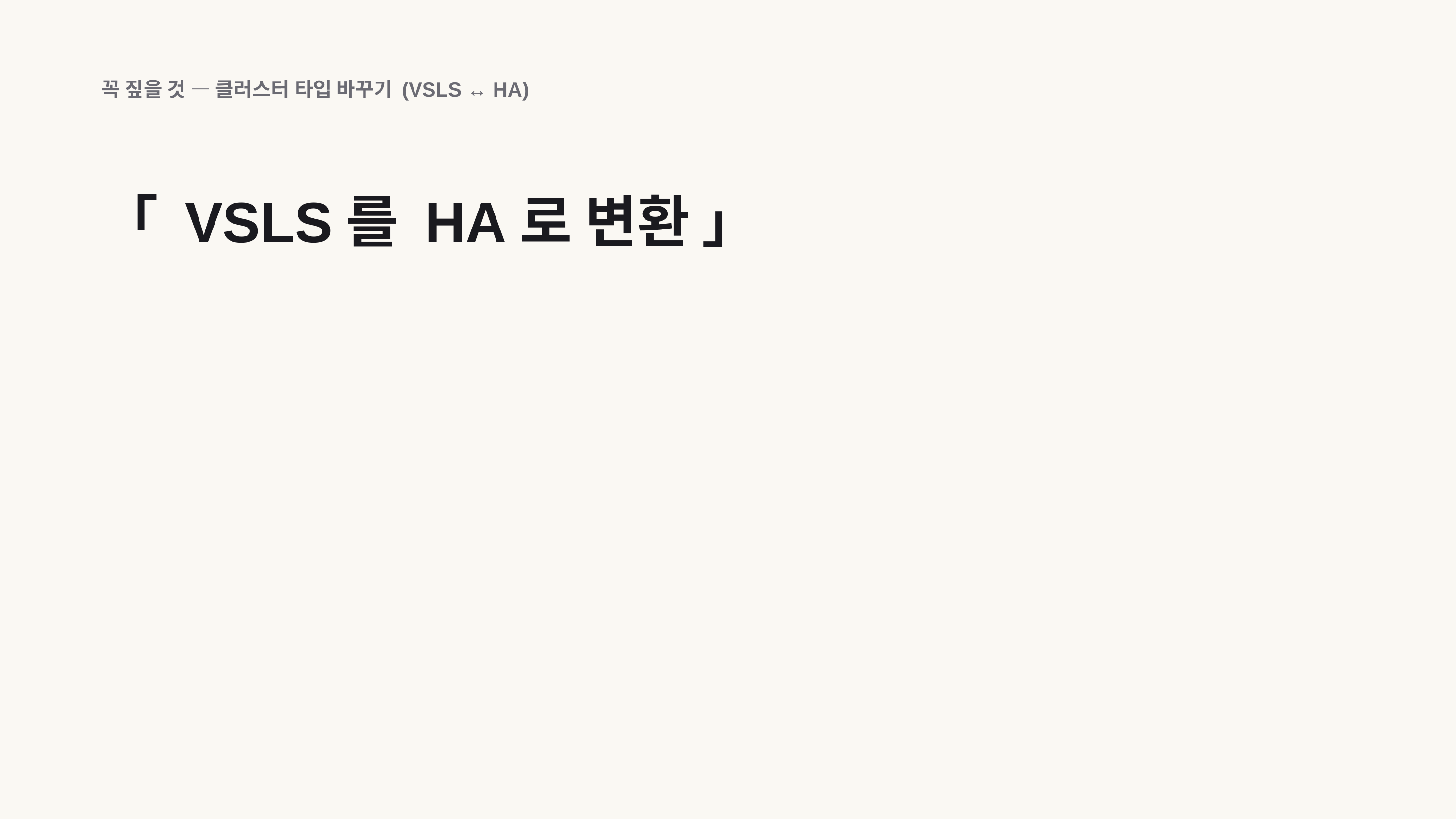

꼭 짚을 것 — 클러스터 타입 바꾸기 (VSLS ↔ HA)
「 VSLS를 HA로 변환 」